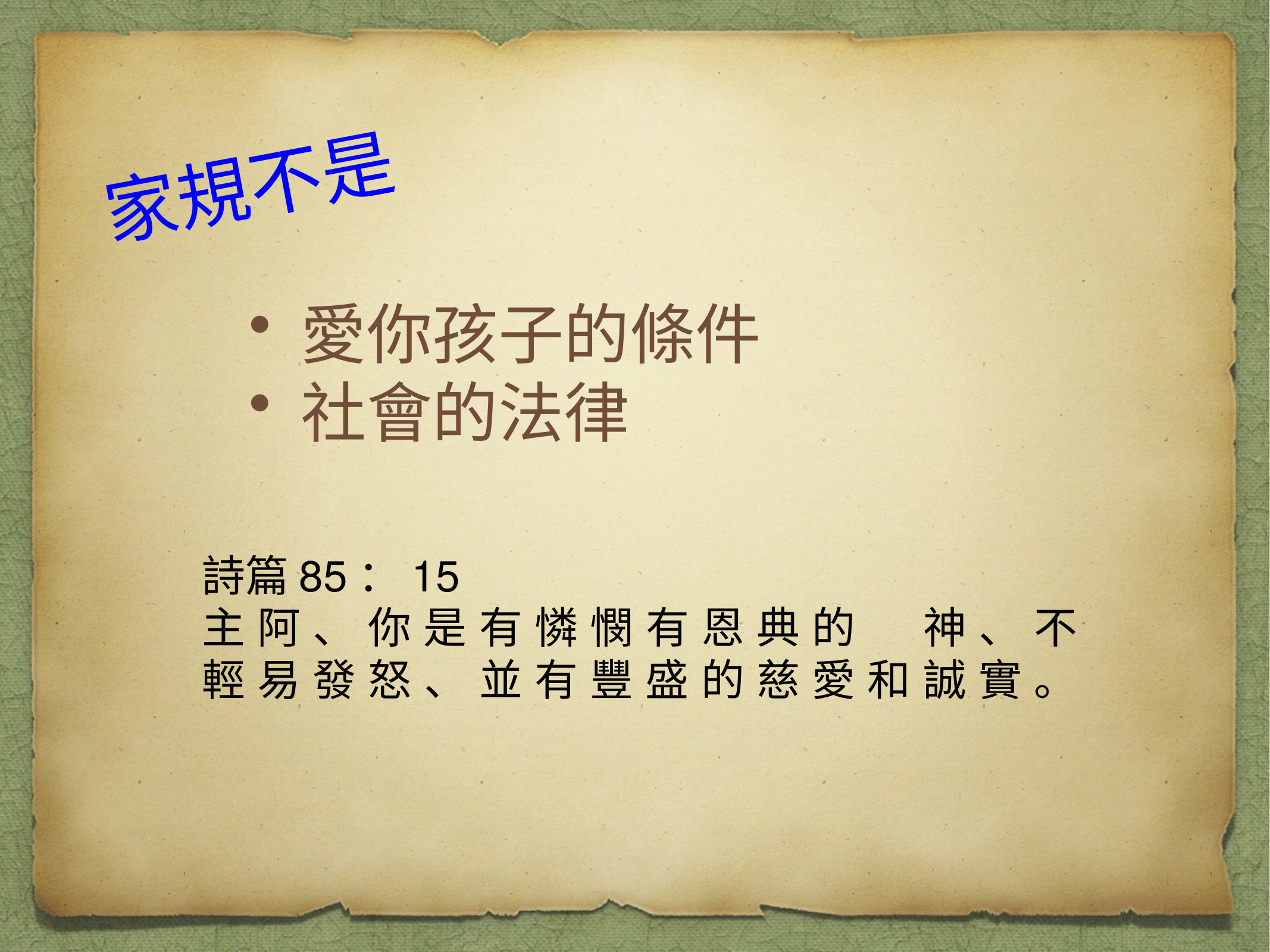

家規不是
愛你孩子的條件
社會的法律
詩篇85：15
主 阿 、 你 是 有 憐 憫 有 恩 典 的 　 神 、 不 輕 易 發 怒 、 並 有 豐 盛 的 慈 愛 和 誠 實 。